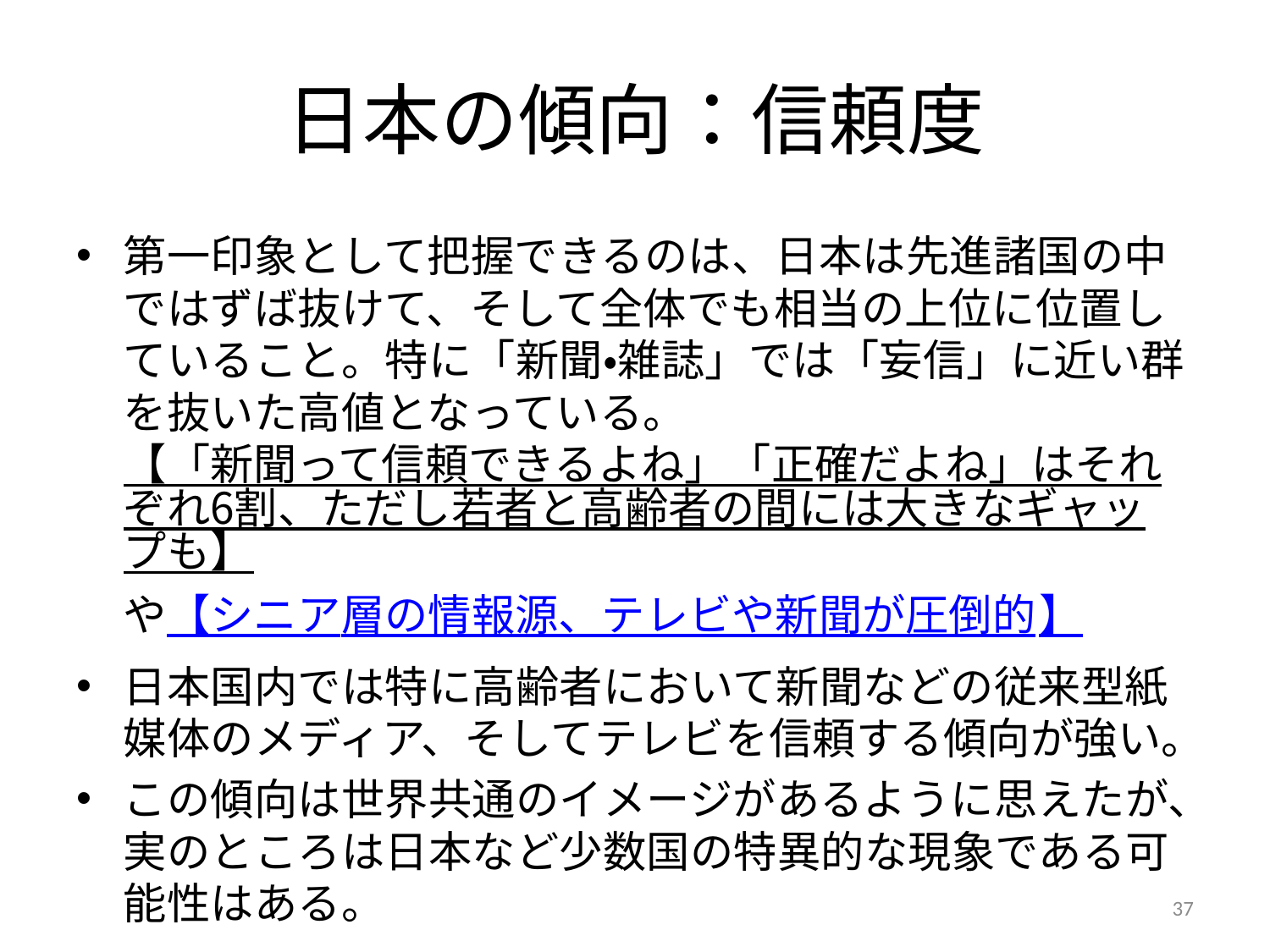

# 日本の傾向：信頼度
第一印象として把握できるのは、日本は先進諸国の中ではずば抜けて、そして全体でも相当の上位に位置していること。特に「新聞・雑誌」では「妄信」に近い群を抜いた高値となっている。【「新聞って信頼できるよね」「正確だよね」はそれぞれ6割、ただし若者と高齢者の間には大きなギャップも】や【シニア層の情報源、テレビや新聞が圧倒的】
日本国内では特に高齢者において新聞などの従来型紙媒体のメディア、そしてテレビを信頼する傾向が強い。
この傾向は世界共通のイメージがあるように思えたが、実のところは日本など少数国の特異的な現象である可能性はある。

37